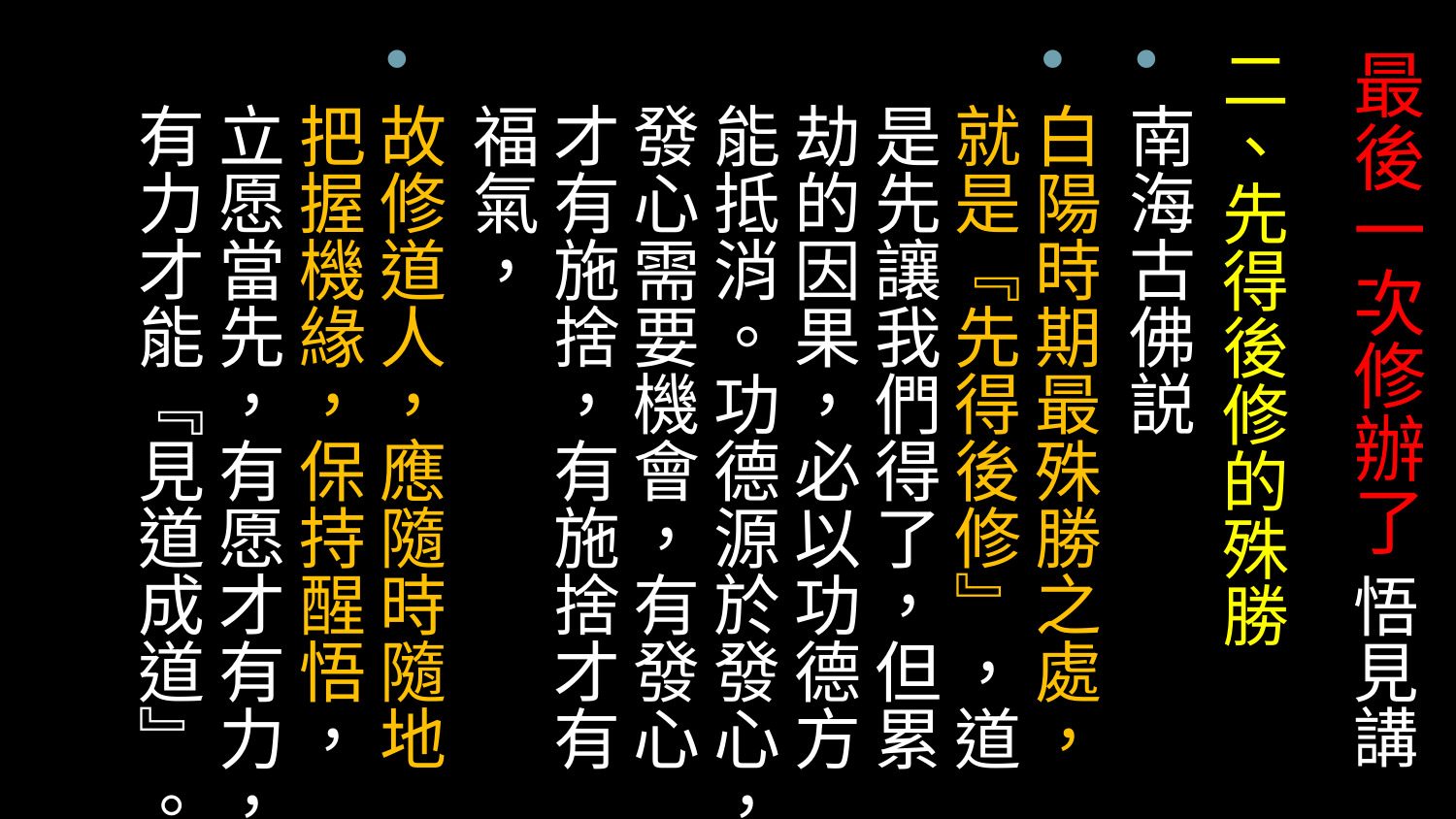

# 最後一次修辦了 悟見講
二、先得後修的殊勝
南海古佛説
白陽時期最殊勝之處，就是『先得後修』，道是先讓我們得了，但累劫的因果，必以功德方能抵消。功德源於發心，發心需要機會，有發心才有施捨，有施捨才有福氣，
故修道人，應隨時隨地把握機緣，保持醒悟，立愿當先，有愿才有力，有力才能『見道成道』。